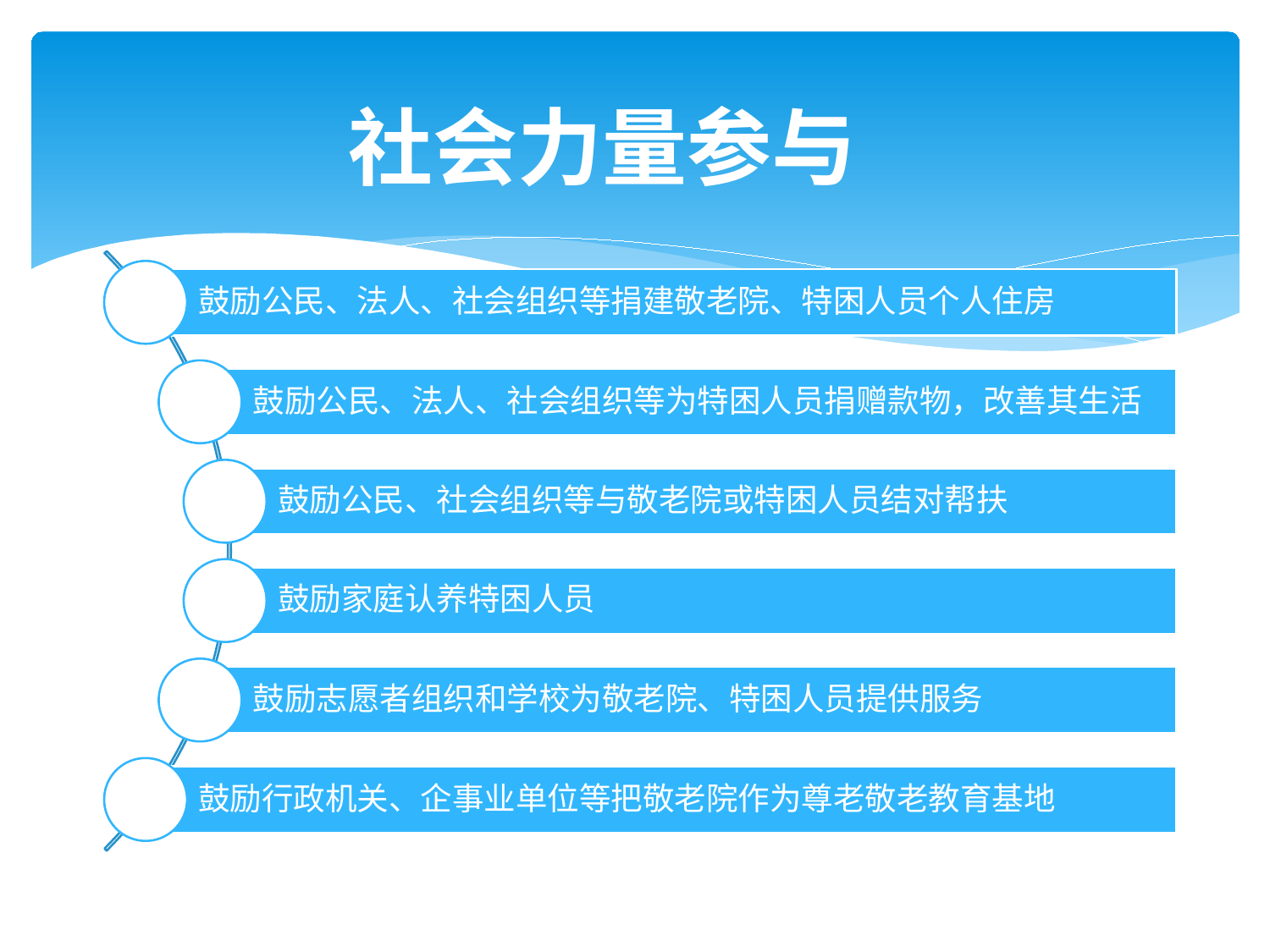

# 社会力量参与
鼓励公民、法人、社会组织等捐建敬老院、特困人员个人住房
鼓励公民、法人、社会组织等为特困人员捐赠款物，改善其生活
鼓励公民、社会组织等与敬老院或特困人员结对帮扶
鼓励家庭认养特困人员
鼓励志愿者组织和学校为敬老院、特困人员提供服务
鼓励行政机关、企事业单位等把敬老院作为尊老敬老教育基地